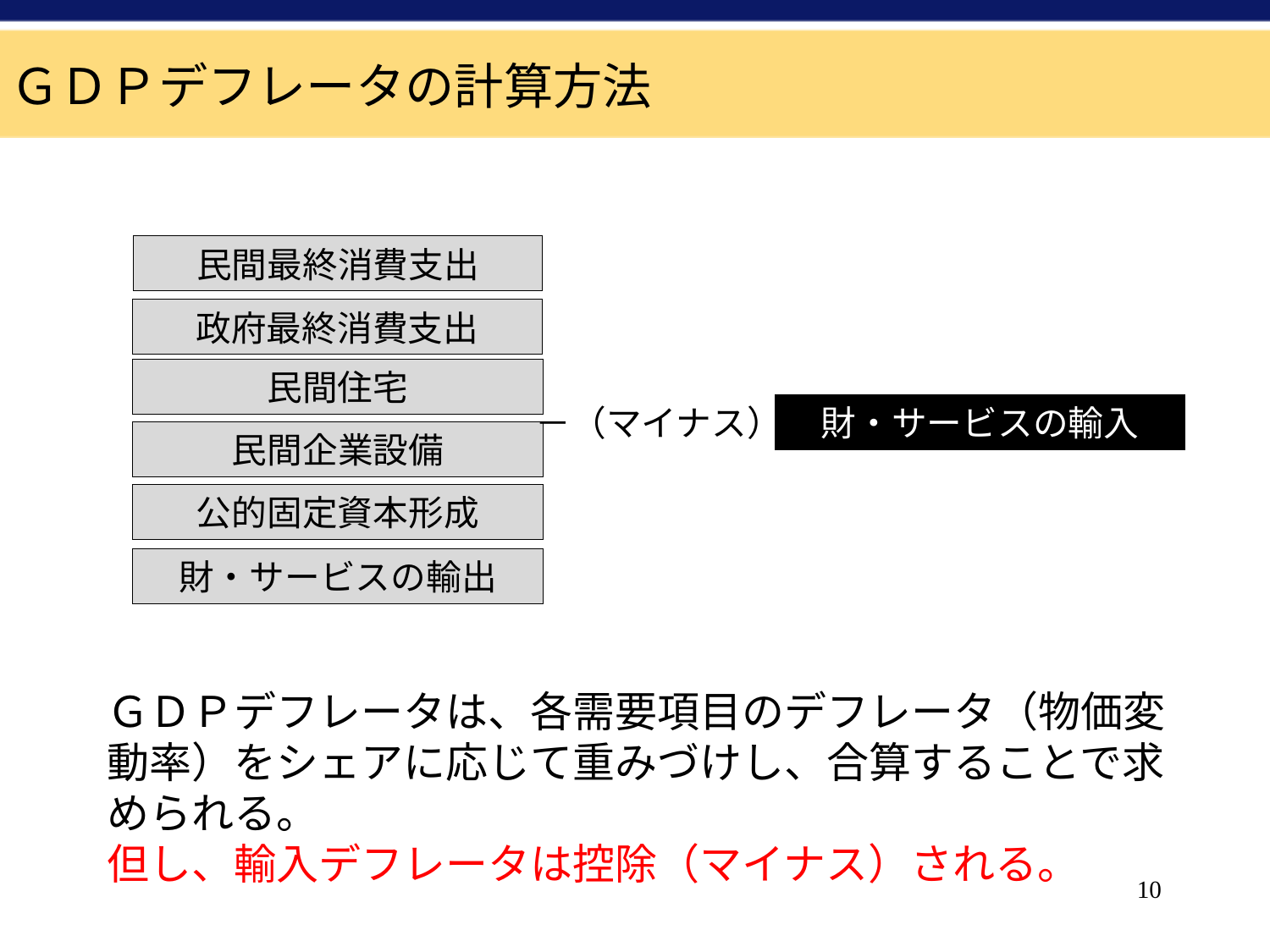

ＧＤＰデフレータの計算方法
民間最終消費支出
政府最終消費支出
民間住宅
－（マイナス）
財・サービスの輸入
民間企業設備
公的固定資本形成
財・サービスの輸出
ＧＤＰデフレータは、各需要項目のデフレータ（物価変動率）をシェアに応じて重みづけし、合算することで求められる。
但し、輸入デフレータは控除（マイナス）される。
10